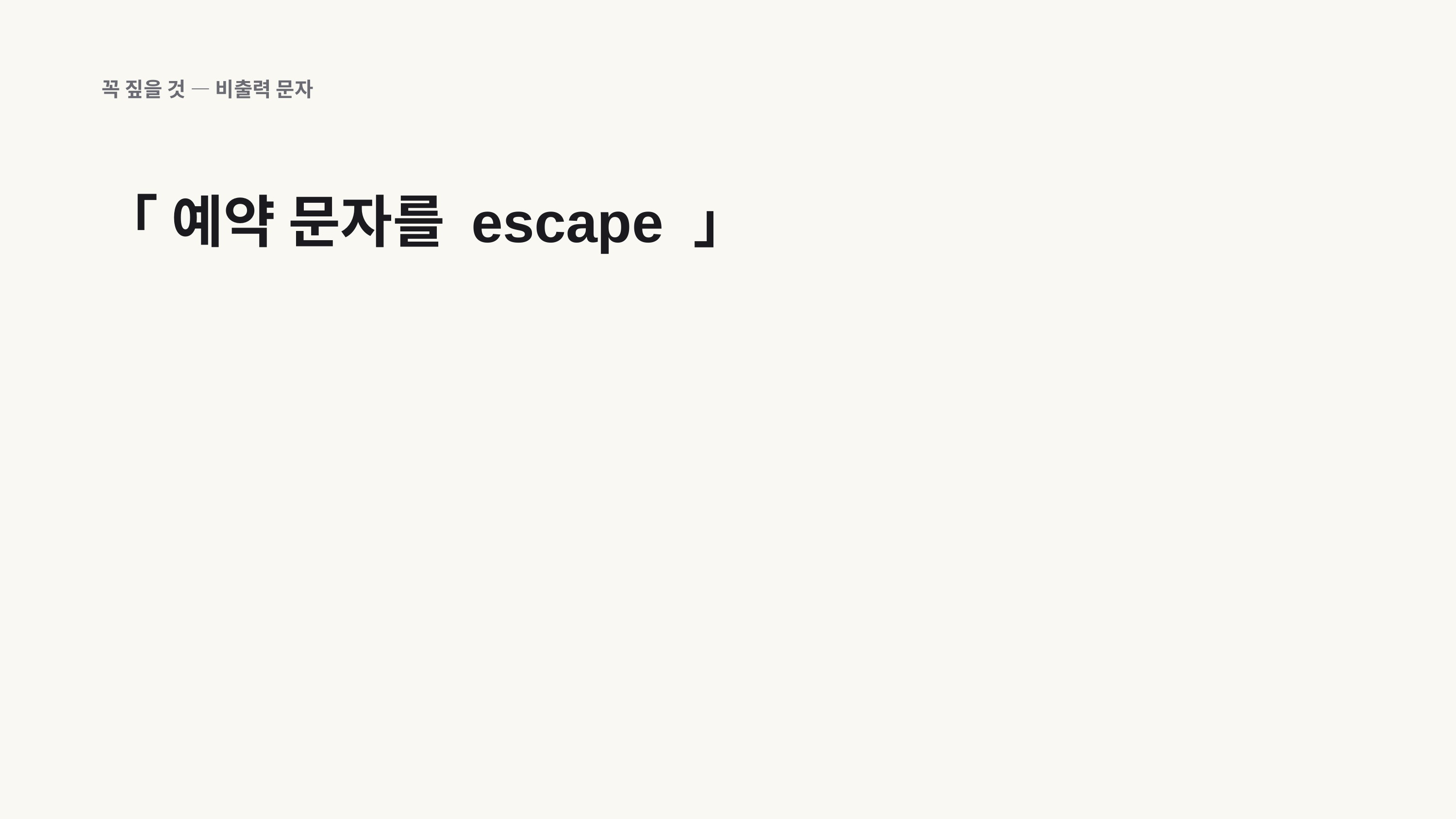

꼭 짚을 것 — 비출력 문자
「 예약 문자를 escape 」